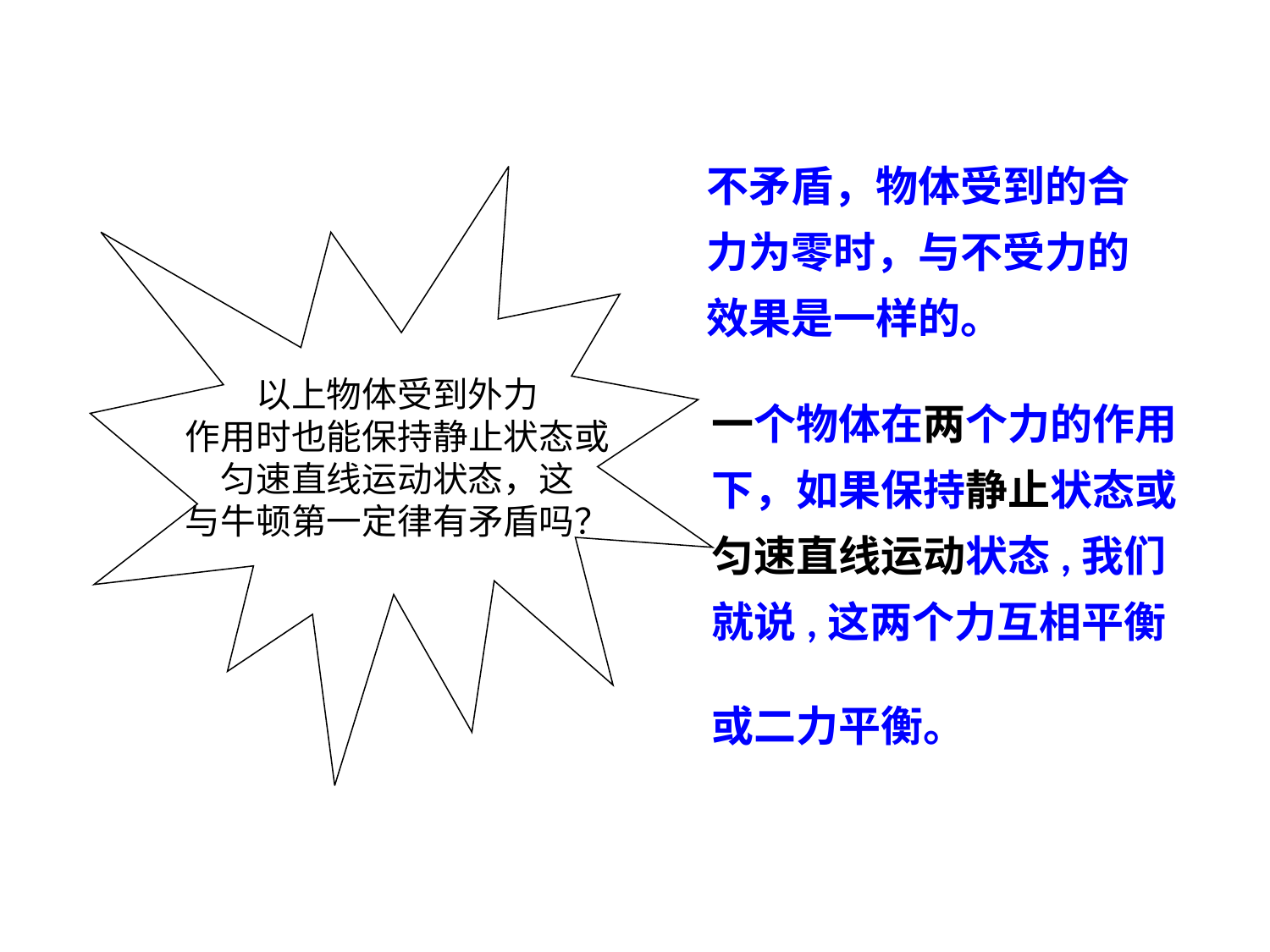

不矛盾，物体受到的合力为零时，与不受力的效果是一样的。
以上物体受到外力
作用时也能保持静止状态或
匀速直线运动状态，这
与牛顿第一定律有矛盾吗？
一个物体在两个力的作用下，如果保持静止状态或匀速直线运动状态,我们就说,这两个力互相平衡或二力平衡。